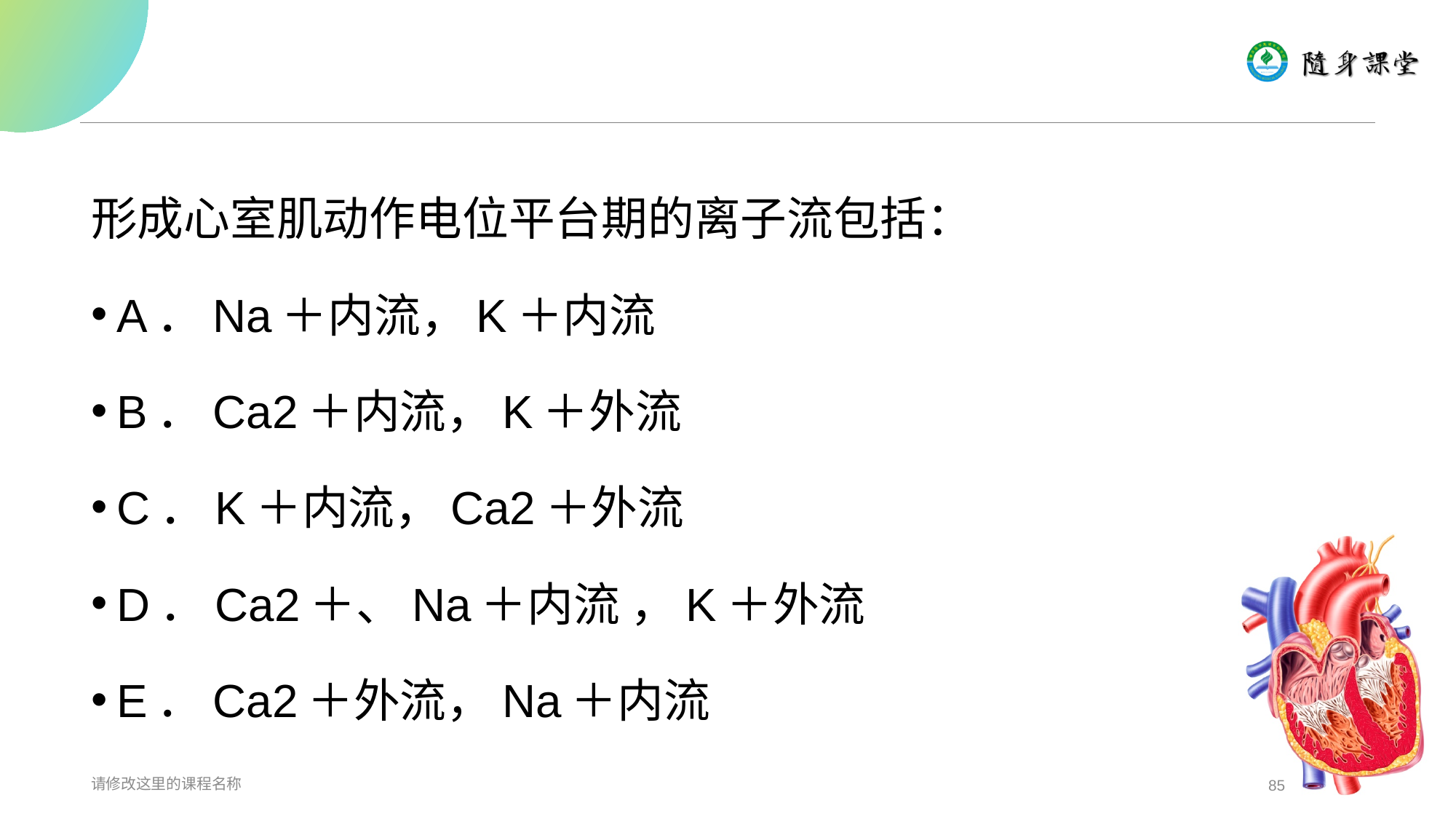

#
形成心室肌动作电位平台期的离子流包括：
A．Na＋内流，K＋内流
B．Ca2＋内流，K＋外流
C．K＋内流，Ca2＋外流
D．Ca2＋、Na＋内流 ，K＋外流
E．Ca2＋外流，Na＋内流
请修改这里的课程名称
85